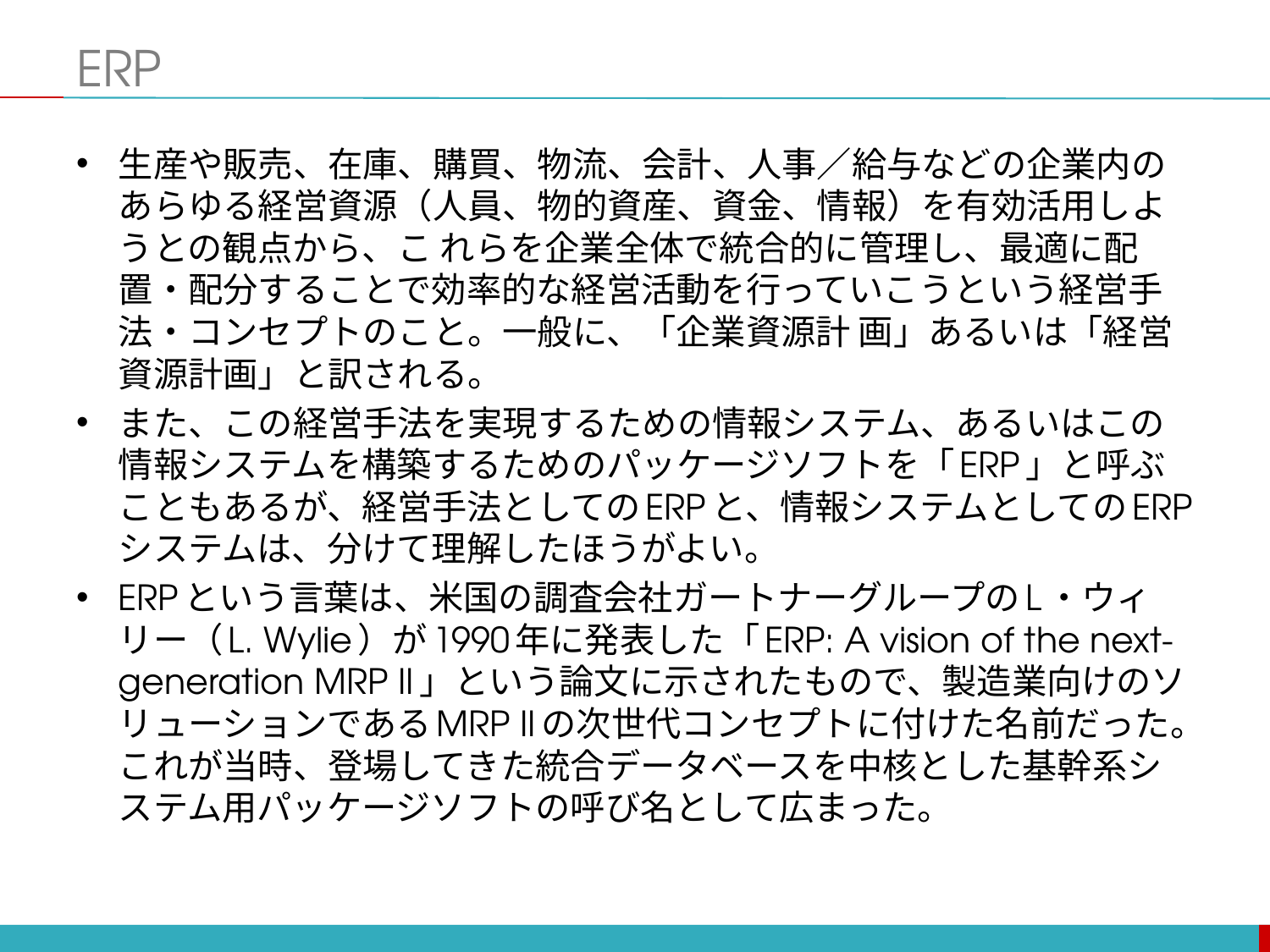

# ERP
生産や販売、在庫、購買、物流、会計、人事／給与などの企業内のあらゆる経営資源（人員、物的資産、資金、情報）を有効活用しようとの観点から、こ れらを企業全体で統合的に管理し、最適に配置・配分することで効率的な経営活動を行っていこうという経営手法・コンセプトのこと。一般に、「企業資源計 画」あるいは「経営資源計画」と訳される。
また、この経営手法を実現するための情報システム、あるいはこの情報システムを構築するためのパッケージソフトを「ERP」と呼ぶこともあるが、経営手法としてのERPと、情報システムとしてのERPシステムは、分けて理解したほうがよい。
ERPという言葉は、米国の調査会社ガートナーグループのL・ウィリー（L. Wylie）が1990年に発表した「ERP: A vision of the next-generation MRP II」という論文に示されたもので、製造業向けのソリューションであるMRP IIの次世代コンセプトに付けた名前だった。これが当時、登場してきた統合データベースを中核とした基幹系システム用パッケージソフトの呼び名として広まった。